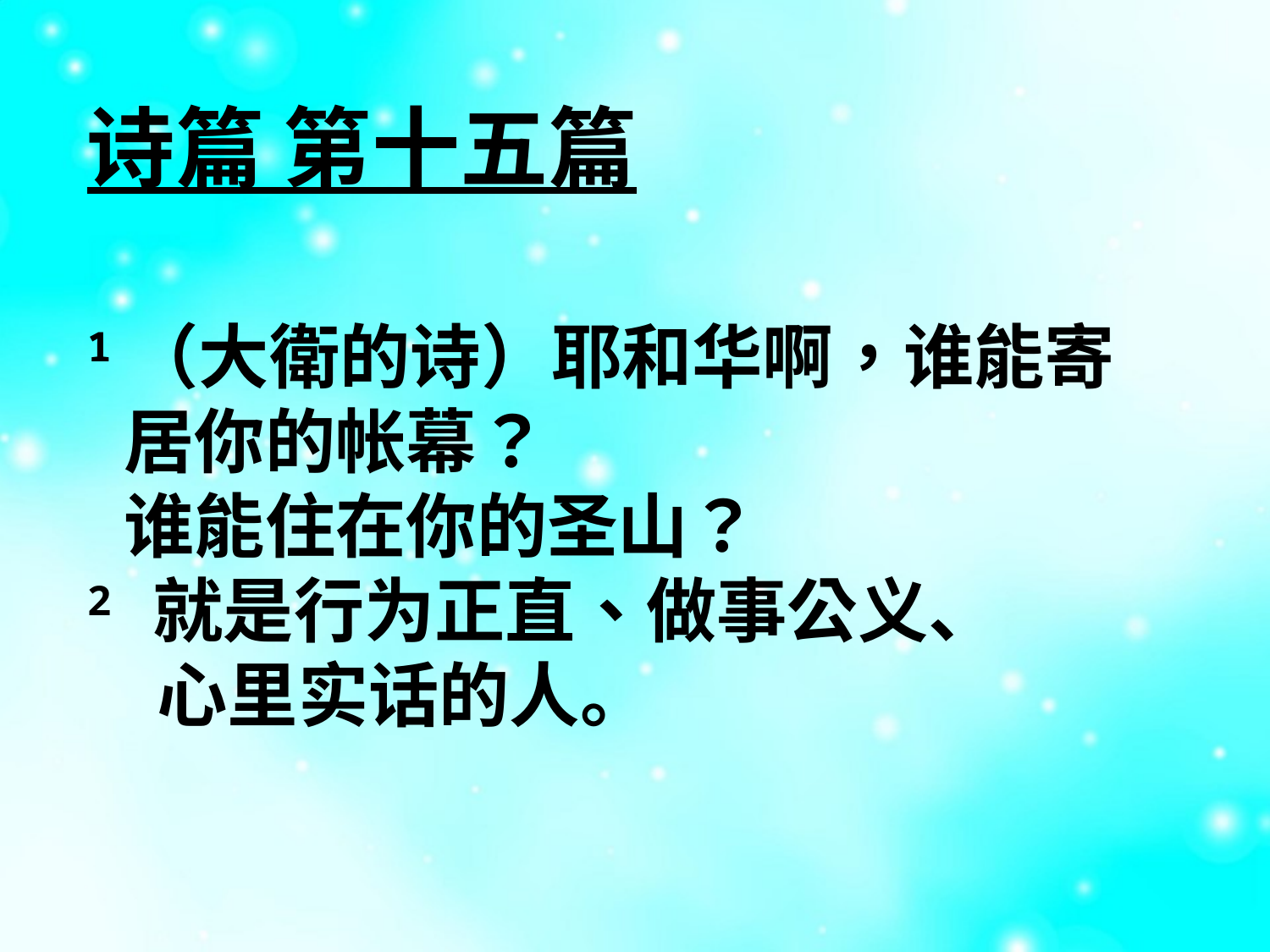

诗篇 第十五篇

1（大衛的诗）耶和华啊，谁能寄居你的帐幕？
	谁能住在你的圣山？
2 就是行为正直、做事公义、
	 心里实话的人。